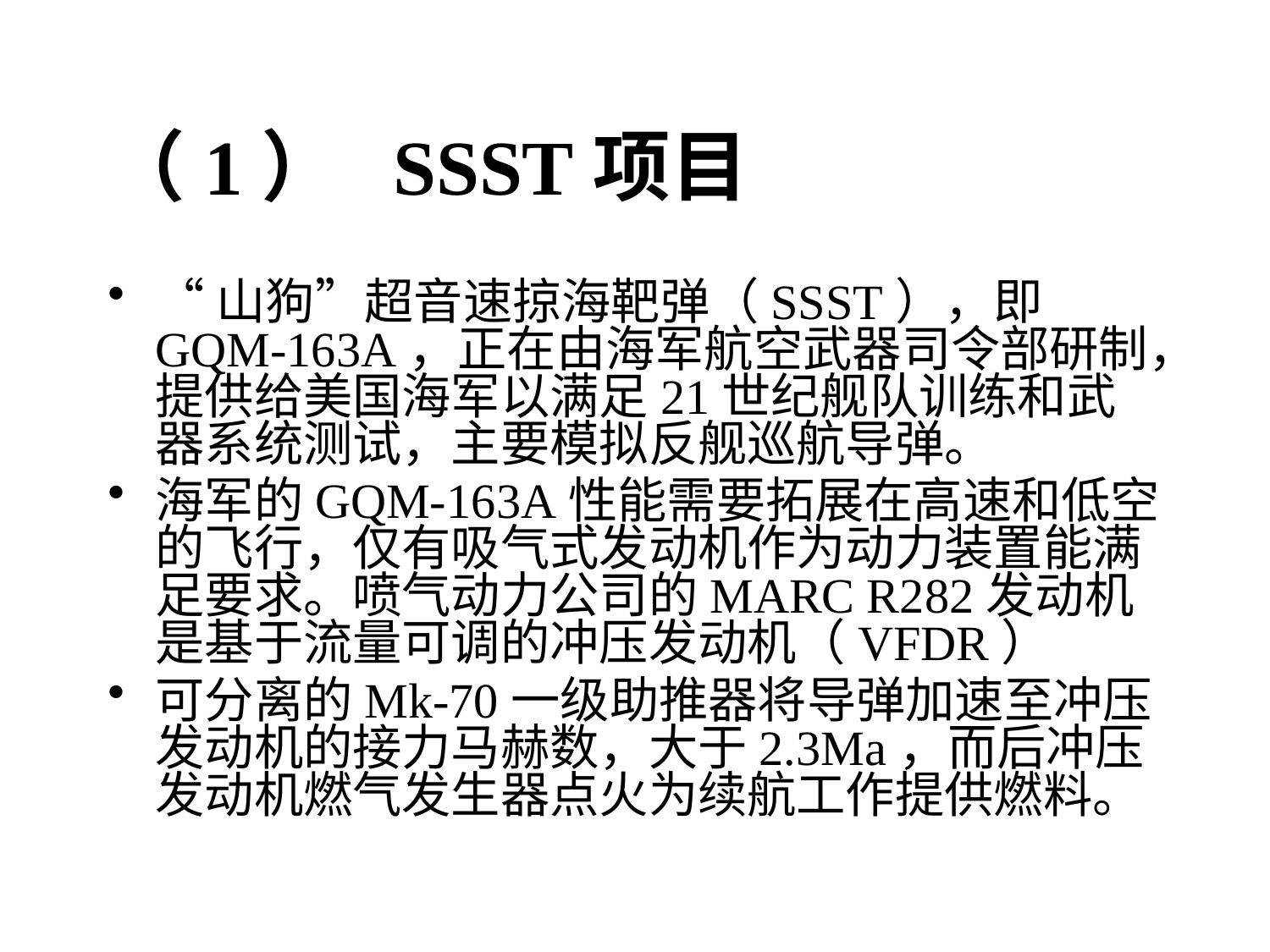

# （1）  SSST项目
“山狗”超音速掠海靶弹（SSST），即GQM-163A，正在由海军航空武器司令部研制，提供给美国海军以满足21世纪舰队训练和武器系统测试，主要模拟反舰巡航导弹。
海军的GQM-163A性能需要拓展在高速和低空的飞行，仅有吸气式发动机作为动力装置能满足要求。喷气动力公司的MARC R282发动机是基于流量可调的冲压发动机（VFDR）
可分离的Mk-70一级助推器将导弹加速至冲压发动机的接力马赫数，大于2.3Ma，而后冲压发动机燃气发生器点火为续航工作提供燃料。